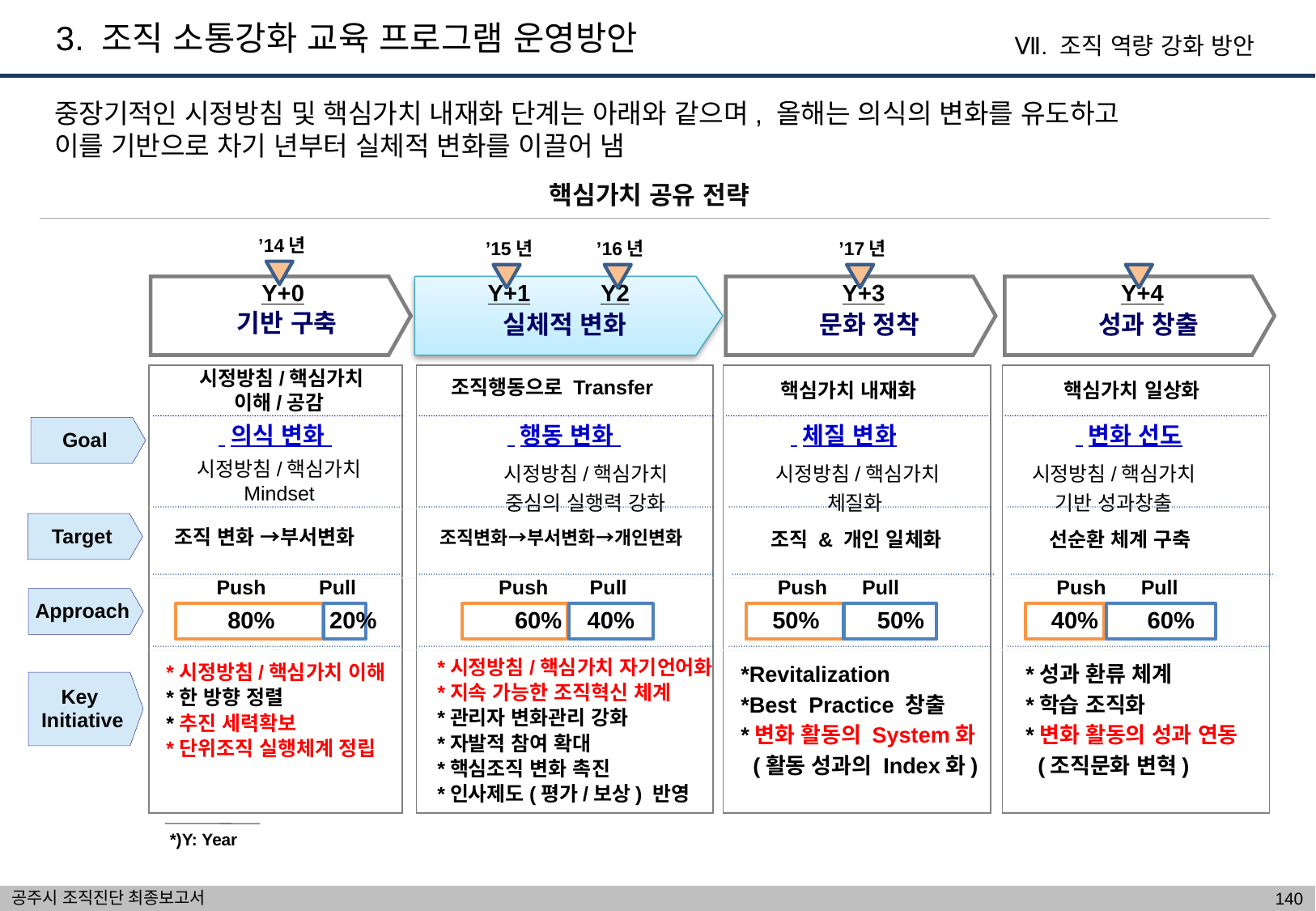

3. 조직 소통강화 교육 프로그램 운영방안
Ⅶ. 조직 역량 강화 방안
중장기적인 시정방침 및 핵심가치 내재화 단계는 아래와 같으며, 올해는 의식의 변화를 유도하고
이를 기반으로 차기 년부터 실체적 변화를 이끌어 냄
핵심가치 공유 전략
’14년
’15년
’16년
’17년

Y+0
Y+1
Y2
Y+3
Y+4

 기반 구축
실체적 변화
문화 정착
성과 창출
시정방침/핵심가치
이해/공감

조직행동으로 Transfer
핵심가치 내재화
핵심가치 일상화

 의식 변화
 행동 변화
 체질 변화
 변화 선도

Goal
시정방침/핵심가치
Mindset
시정방침/핵심가치
 중심의 실행력 강화
시정방침/핵심가치
체질화
시정방침/핵심가치
기반 성과창출

Target
조직 변화 →부서변화
조직변화→부서변화→개인변화
조직 & 개인 일체화
선순환 체계 구축
Push
Pull
Push
Pull
Push
Pull
Push
Pull

Approach
80%
20%
60%
40%
50%
50%
40%
60%

*시정방침/핵심가치 자기언어화
*지속 가능한 조직혁신 체계
*관리자 변화관리 강화
*자발적 참여 확대
*핵심조직 변화 촉진
*인사제도(평가/보상) 반영

*Revitalization
*Best  Practice 창출
*변화 활동의 System화
  (활동 성과의 Index화)
*성과 환류 체계
*학습 조직화
*변화 활동의 성과 연동
  (조직문화 변혁)
*시정방침/핵심가치 이해
*한 방향 정렬
*추진 세력확보
*단위조직 실행체계 정립
Key
Initiative
*)Y: Year